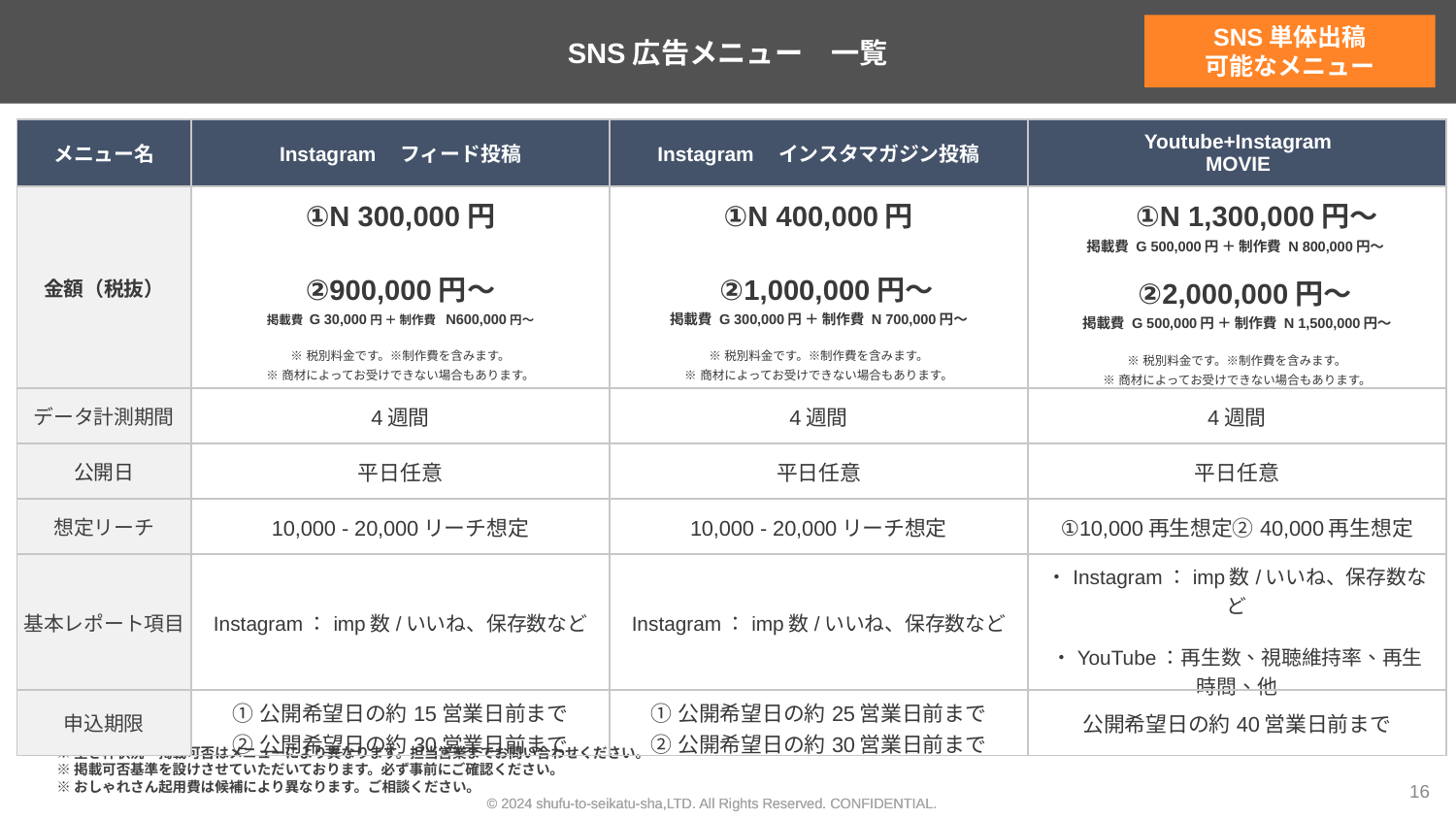

SNS広告メニュー　一覧
SNS単体出稿
可能なメニュー
| メニュー名 | Instagram　フィード投稿 | Instagram　インスタマガジン投稿 | Youtube+Instagram MOVIE |
| --- | --- | --- | --- |
| 金額（税抜） | ①N 300,000円 ②900,000円～ 掲載費 G 30,000円 ＋ 制作費 N600,000円～ ※税別料金です。※制作費を含みます。 ※商材によってお受けできない場合もあります。 | ①N 400,000円 ②1,000,000円～ 掲載費 G 300,000円 ＋ 制作費 N 700,000円～ ※税別料金です。※制作費を含みます。 ※商材によってお受けできない場合もあります。 | ①N 1,300,000円～ 掲載費 G 500,000円 ＋ 制作費 N 800,000円～ ②2,000,000円～ 掲載費 G 500,000円 ＋ 制作費 N 1,500,000円～ ※税別料金です。※制作費を含みます。 ※商材によってお受けできない場合もあります。 |
| データ計測期間 | 4週間 | 4週間 | 4週間 |
| 公開日 | 平日任意 | 平日任意 | 平日任意 |
| 想定リーチ | 10,000 - 20,000リーチ想定 | 10,000 - 20,000リーチ想定 | ①10,000再生想定②40,000再生想定 |
| 基本レポート項目 | Instagram：imp数/いいね、保存数など | Instagram：imp数/いいね、保存数など | ・Instagram：imp数/いいね、保存数など ・YouTube：再生数、視聴維持率、再生時間、他 |
| 申込期限 | ①公開希望日の約15営業日前まで ②公開希望日の約30営業日前まで | ①公開希望日の約25営業日前まで ②公開希望日の約30営業日前まで | 公開希望日の約40営業日前まで |
※空き枠状況・掲載可否はメニューにより異なります。担当営業までお問い合わせください。
※掲載可否基準を設けさせていただいております。必ず事前にご確認ください。
※おしゃれさん起用費は候補により異なります。ご相談ください。
16